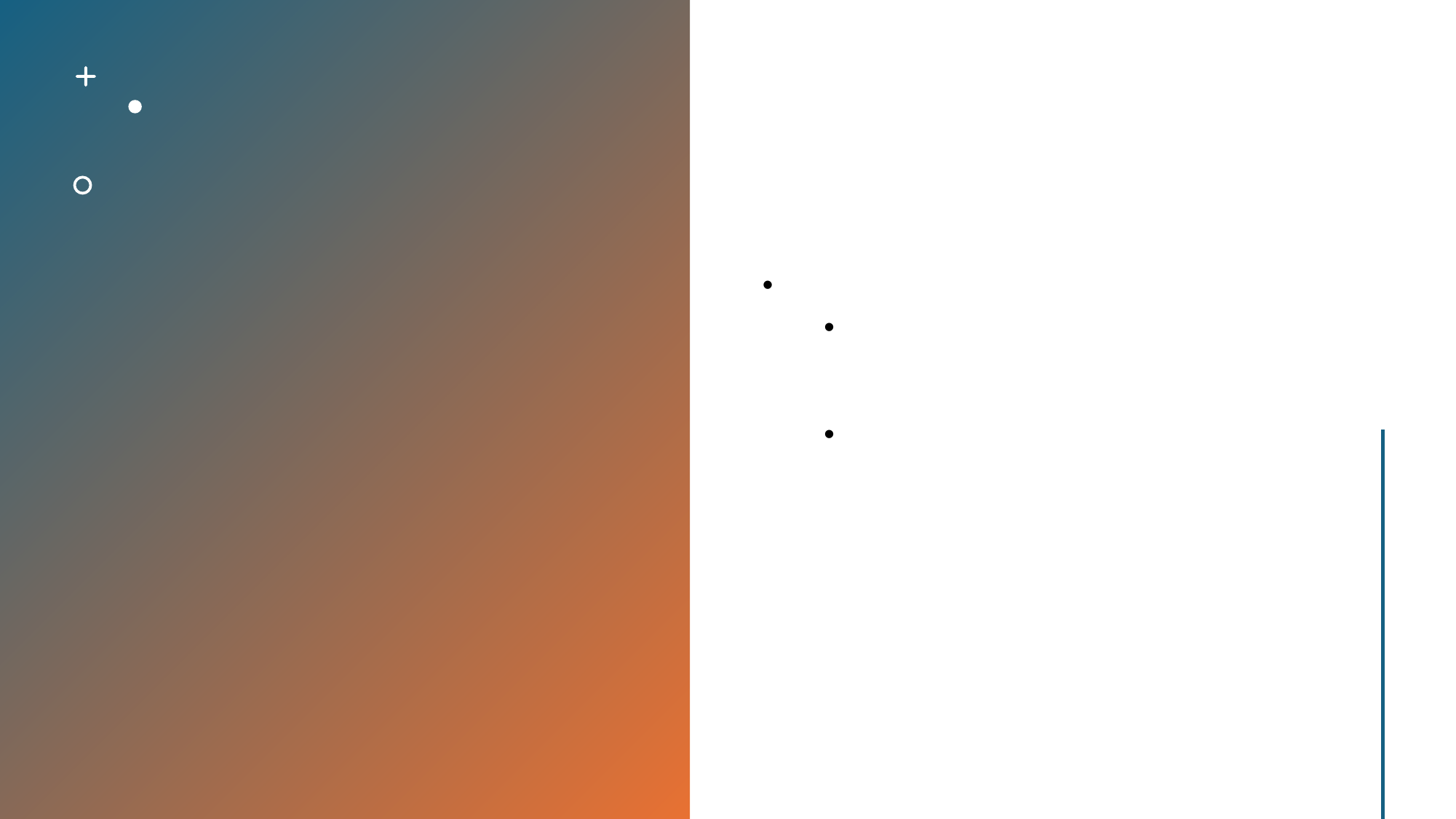

일본의 세계적 경제 대국으로의 발전
1960년대부터 1970년대에 걸쳐, 일본은 세계적인 경제 대국으로 발전했습니다.
일본은 미국 이후 세계 두 번째로 큰 경제 규모를 가지게 되었으며, 세계 시장에서 강력한 입지를 확보했습니다.